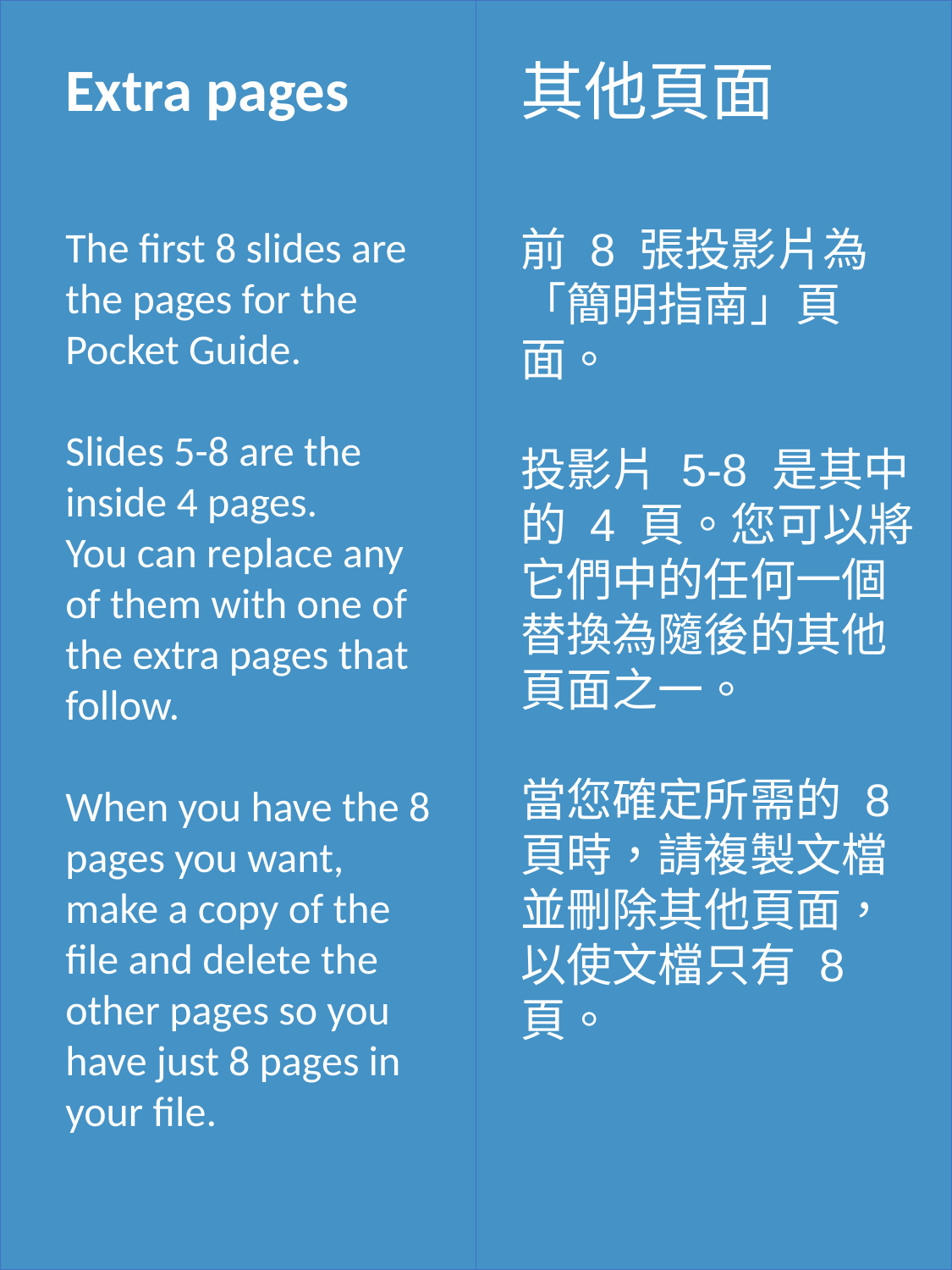

Extra pages
其他頁面
The first 8 slides are the pages for the Pocket Guide.

Slides 5-8 are the inside 4 pages.
You can replace any of them with one of the extra pages that follow.

When you have the 8 pages you want, make a copy of the file and delete the other pages so you have just 8 pages in your file.
前 8 張投影片為「簡明指南」頁面。

投影片 5-8 是其中的 4 頁。您可以將它們中的任何一個替換為隨後的其他頁面之一。

當您確定所需的 8 頁時，請複製文檔並刪除其他頁面，以使文檔只有 8 頁。